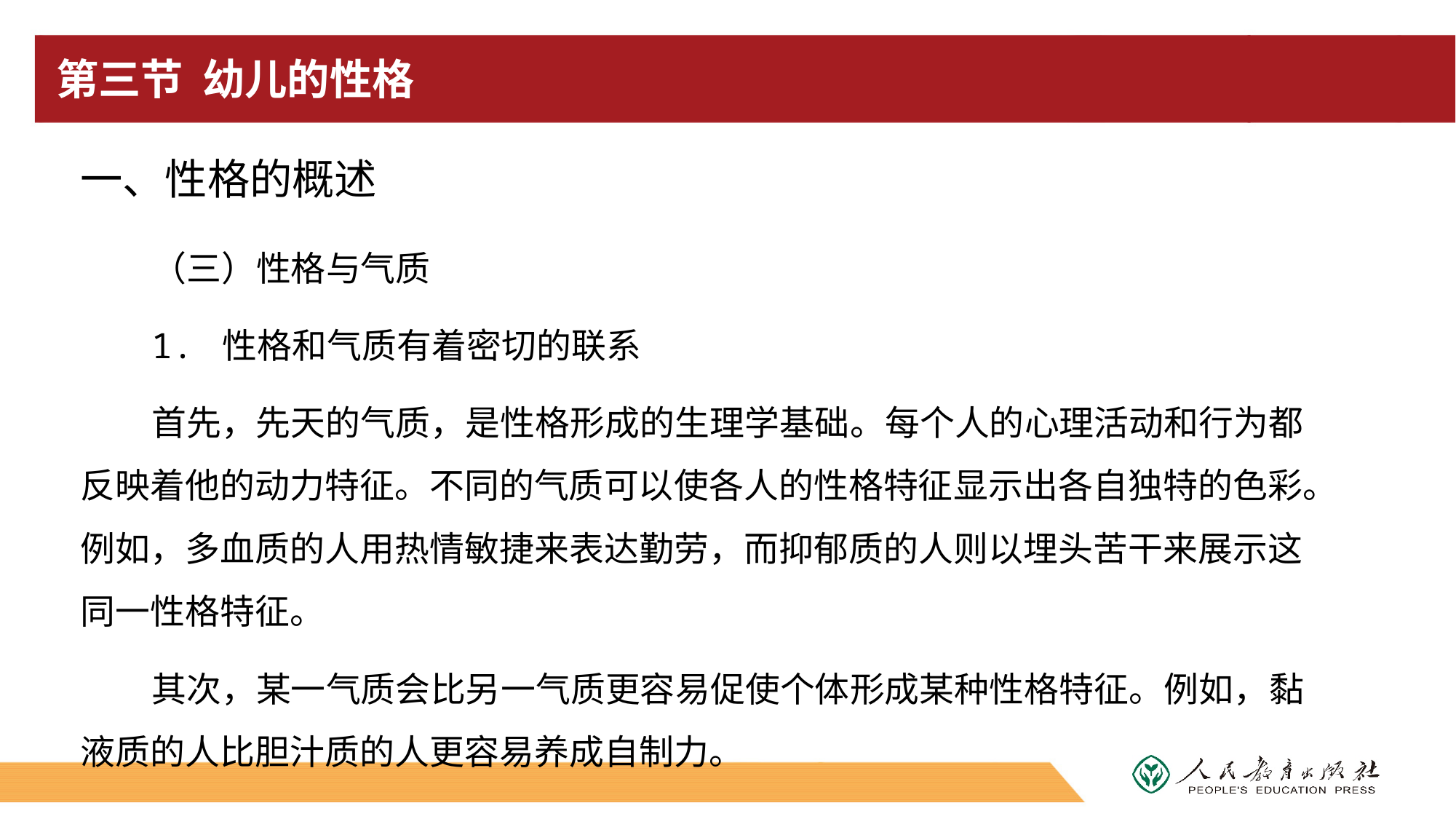

# 第三节  幼儿的性格
一、性格的概述
（三）性格与气质
1. 性格和气质有着密切的联系
首先，先天的气质，是性格形成的生理学基础。每个人的心理活动和行为都反映着他的动力特征。不同的气质可以使各人的性格特征显示出各自独特的色彩。例如，多血质的人用热情敏捷来表达勤劳，而抑郁质的人则以埋头苦干来展示这同一性格特征。
其次，某一气质会比另一气质更容易促使个体形成某种性格特征。例如，黏液质的人比胆汁质的人更容易养成自制力。